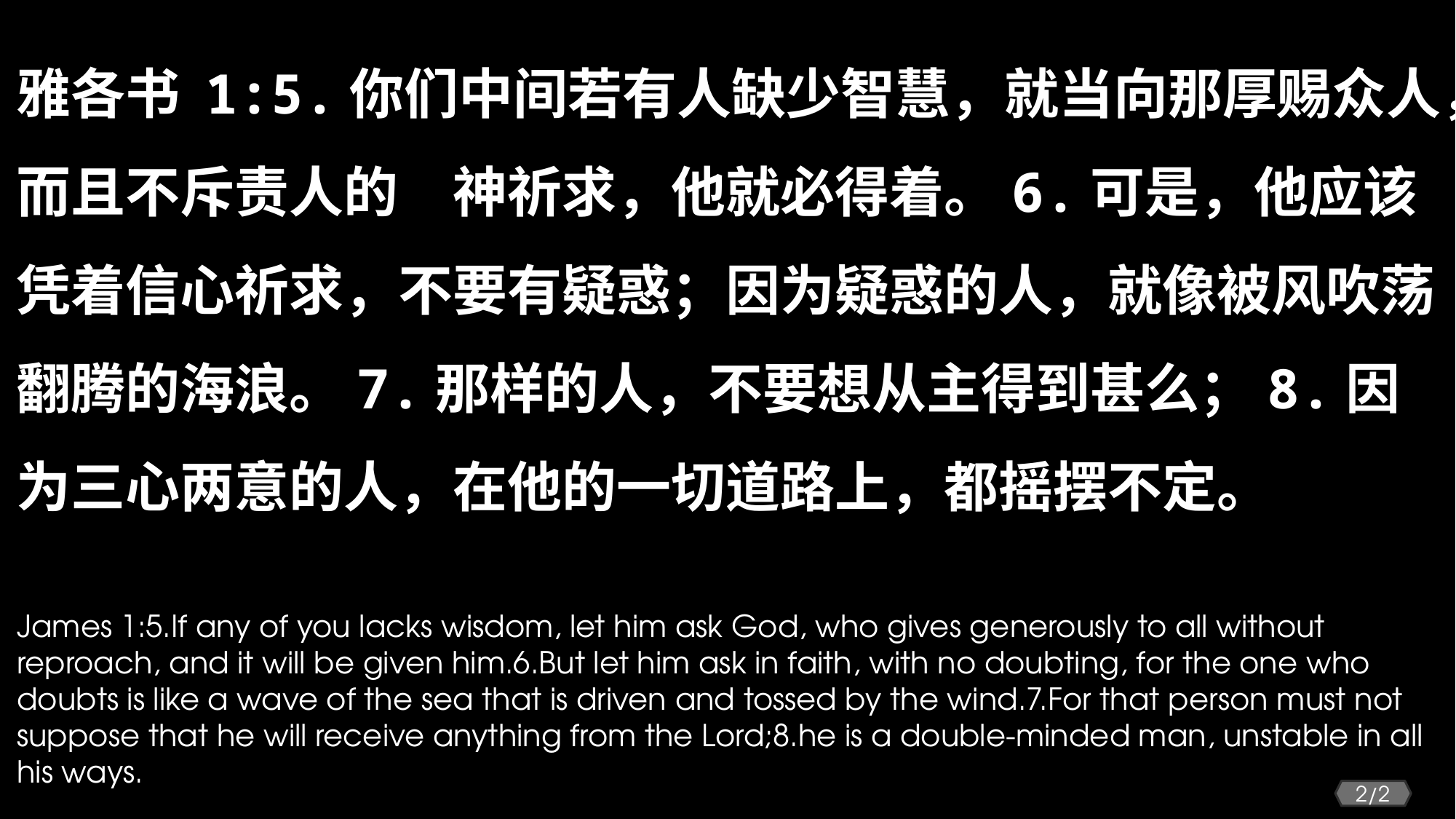

雅各书 1:5.你们中间若有人缺少智慧，就当向那厚赐众人，而且不斥责人的　神祈求，他就必得着。6.可是，他应该凭着信心祈求，不要有疑惑；因为疑惑的人，就像被风吹荡翻腾的海浪。7.那样的人，不要想从主得到甚么；8.因为三心两意的人，在他的一切道路上，都摇摆不定。
James 1:5.If any of you lacks wisdom, let him ask God, who gives generously to all without reproach, and it will be given him.6.But let him ask in faith, with no doubting, for the one who doubts is like a wave of the sea that is driven and tossed by the wind.7.For that person must not suppose that he will receive anything from the Lord;8.he is a double-minded man, unstable in all his ways.
2/2